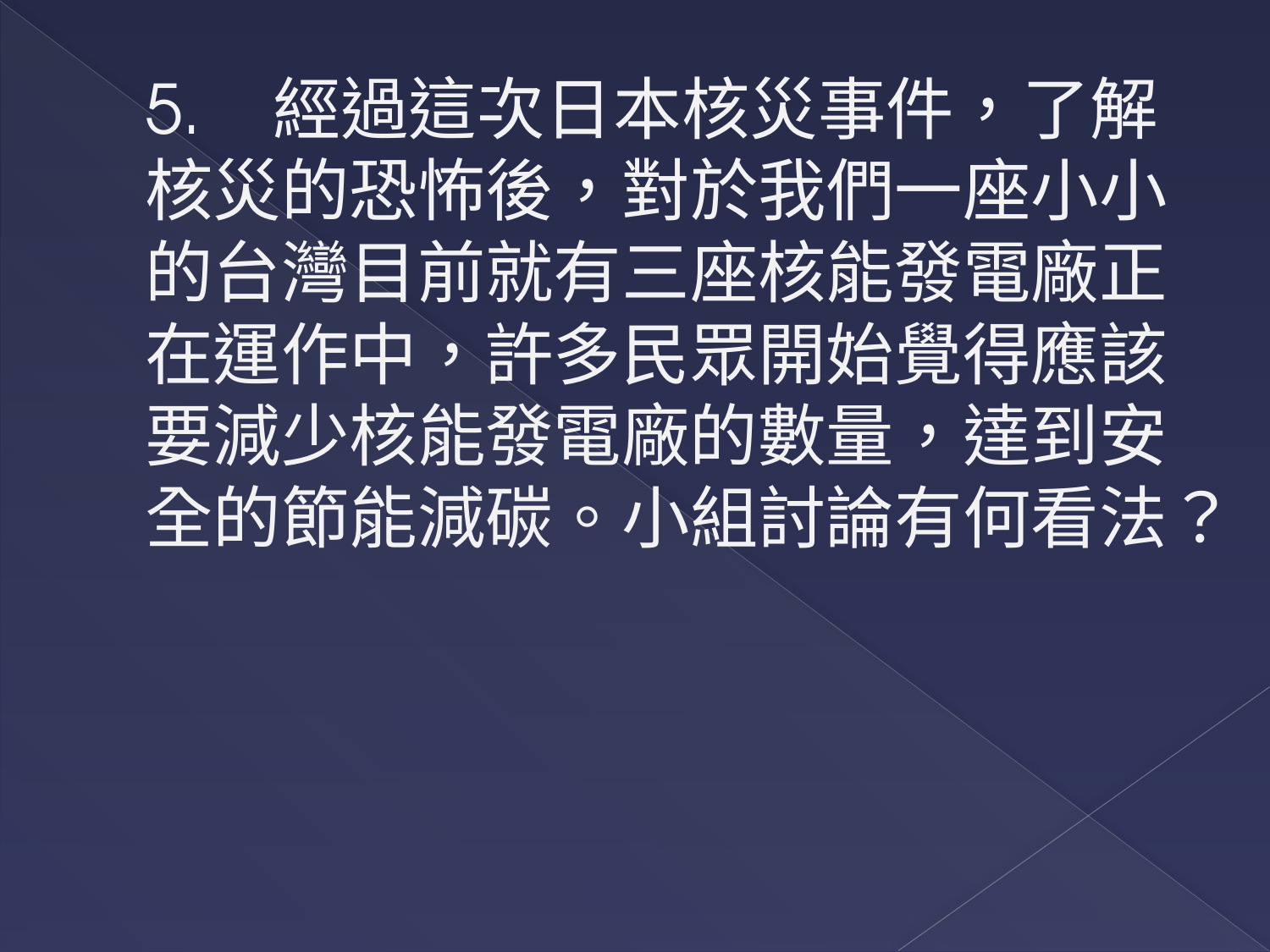

# 5.   經過這次日本核災事件，了解核災的恐怖後，對於我們一座小小的台灣目前就有三座核能發電廠正在運作中，許多民眾開始覺得應該要減少核能發電廠的數量，達到安全的節能減碳。小組討論有何看法？